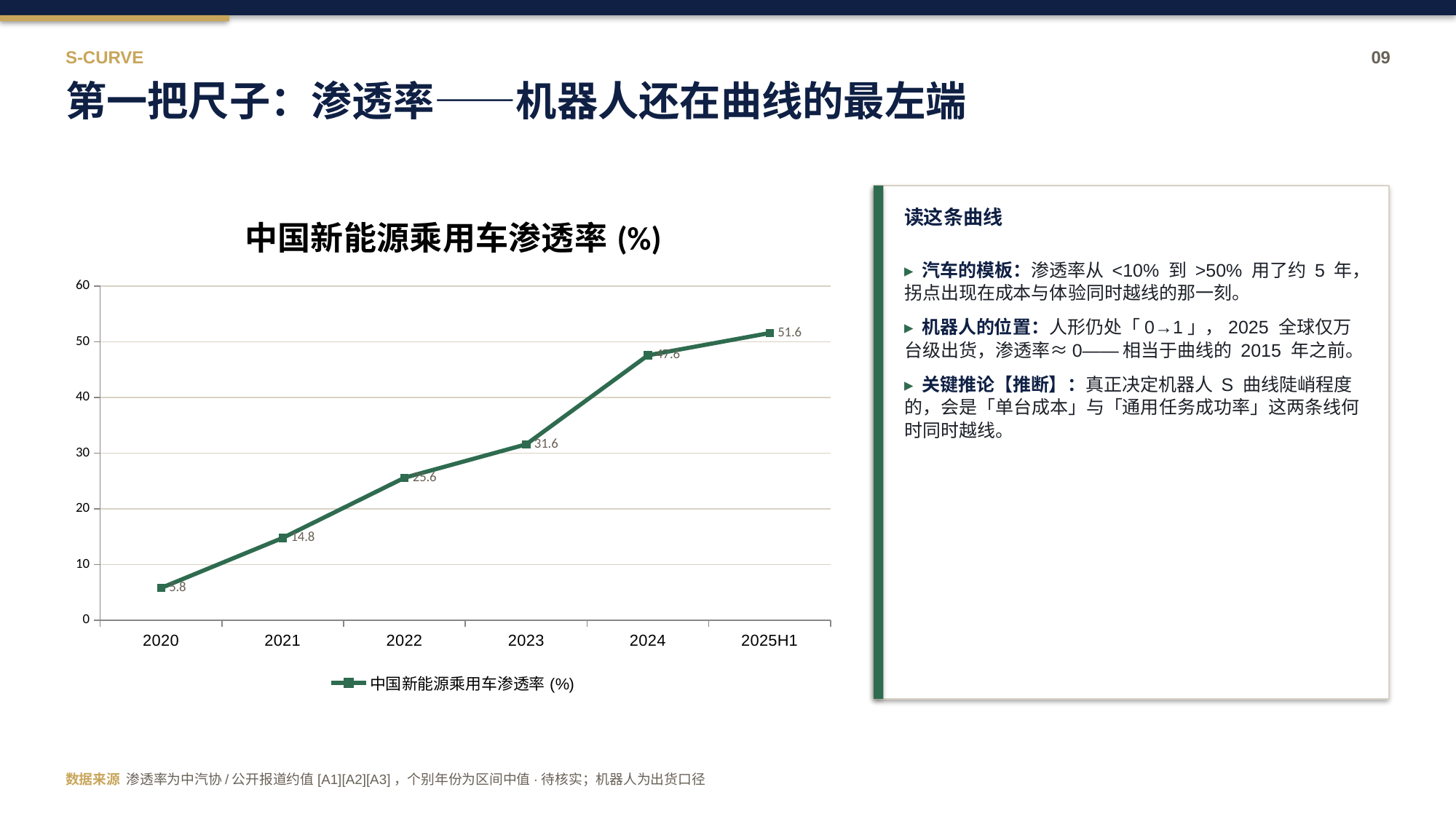

S-CURVE
09
第一把尺子：渗透率——机器人还在曲线的最左端

### Chart

| Category | 中国新能源乘用车渗透率(%) |
|---|---|
| 2020 | 5.8 |
| 2021 | 14.8 |
| 2022 | 25.6 |
| 2023 | 31.6 |
| 2024 | 47.6 |
| 2025H1 | 51.6 |

读这条曲线
▸ 汽车的模板：渗透率从 <10% 到 >50% 用了约 5 年，拐点出现在成本与体验同时越线的那一刻。
▸ 机器人的位置：人形仍处「0→1」，2025 全球仅万台级出货，渗透率≈0——相当于曲线的 2015 年之前。
▸ 关键推论【推断】：真正决定机器人 S 曲线陡峭程度的，会是「单台成本」与「通用任务成功率」这两条线何时同时越线。
数据来源  渗透率为中汽协/公开报道约值[A1][A2][A3]，个别年份为区间中值·待核实；机器人为出货口径